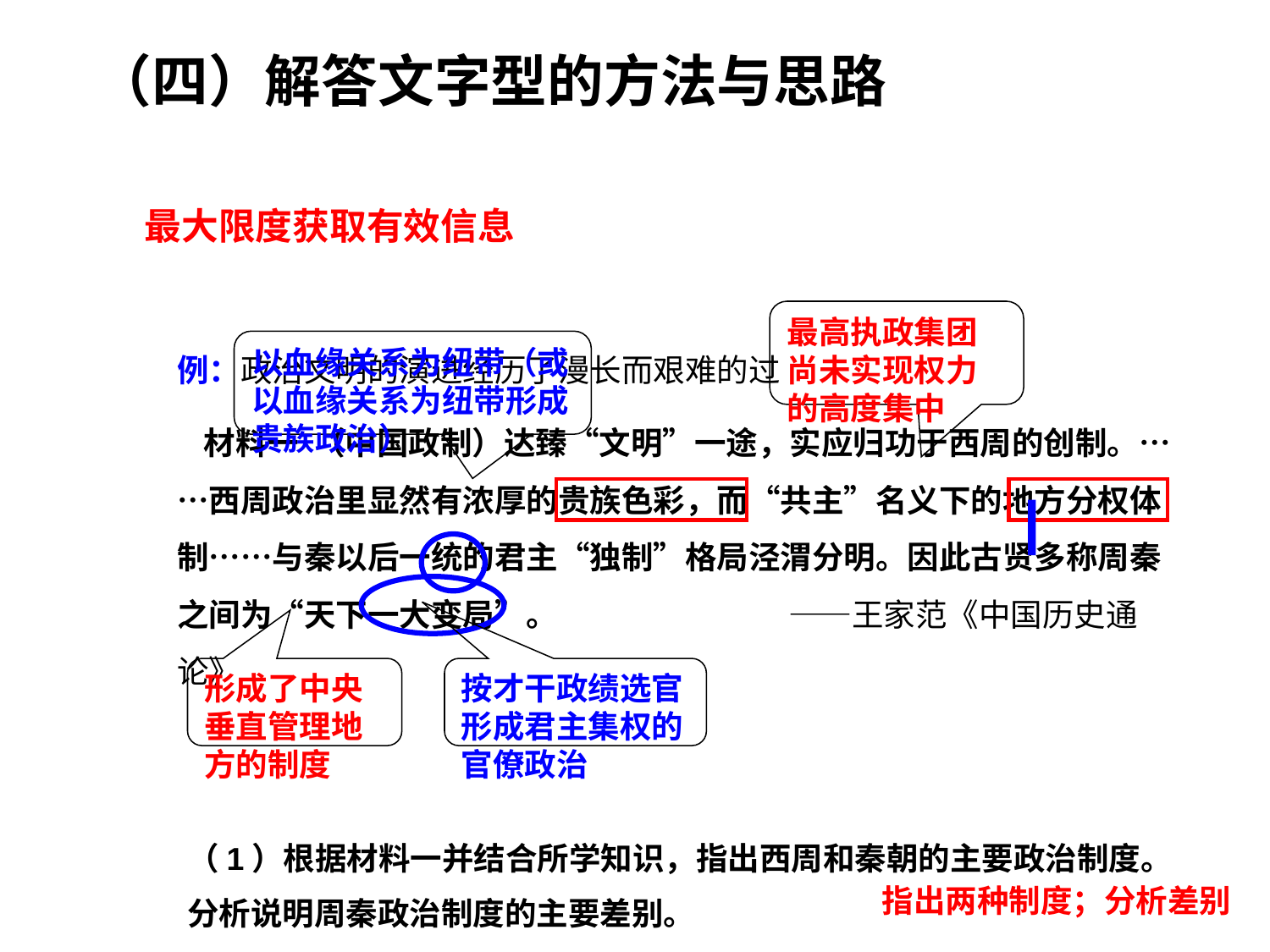

（四）解答文字型的方法与思路
 最大限度获取有效信息
最高执政集团尚未实现权力的高度集中
例：政治文明的演进经历了漫长而艰难的过
   材料一  （中国政制）达臻“文明”一途，实应归功于西周的创制。……西周政治里显然有浓厚的贵族色彩，而“共主”名义下的地方分权体制……与秦以后一统的君主“独制”格局泾渭分明。因此古贤多称周秦之间为“天下一大变局”。                                ——王家范《中国历史通论》
以血缘关系为纽带（或以血缘关系为纽带形成贵族政治）

形成了中央垂直管理地方的制度
按才干政绩选官形成君主集权的官僚政治
（1）根据材料一并结合所学知识，指出西周和秦朝的主要政治制度。分析说明周秦政治制度的主要差别。
指出两种制度；分析差别